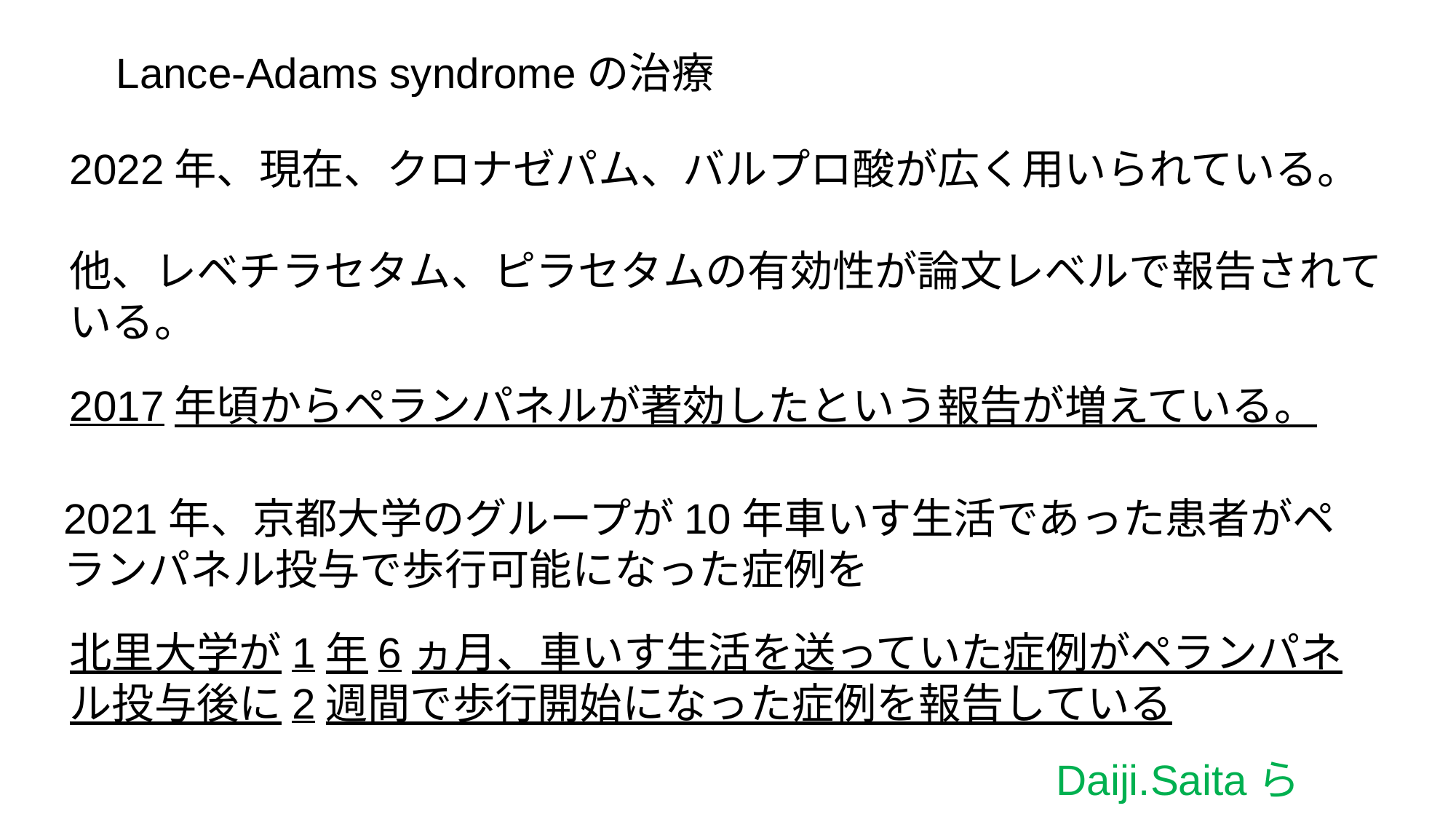

Lance-Adams syndromeの治療
2022年、現在、クロナゼパム、バルプロ酸が広く用いられている。

他、レベチラセタム、ピラセタムの有効性が論文レベルで報告されている。
2017年頃からペランパネルが著効したという報告が増えている。
2021年、京都大学のグループが10年車いす生活であった患者がペランパネル投与で歩行可能になった症例を
北里大学が1年6ヵ月、車いす生活を送っていた症例がペランパネル投与後に2週間で歩行開始になった症例を報告している
Daiji.Saitaら